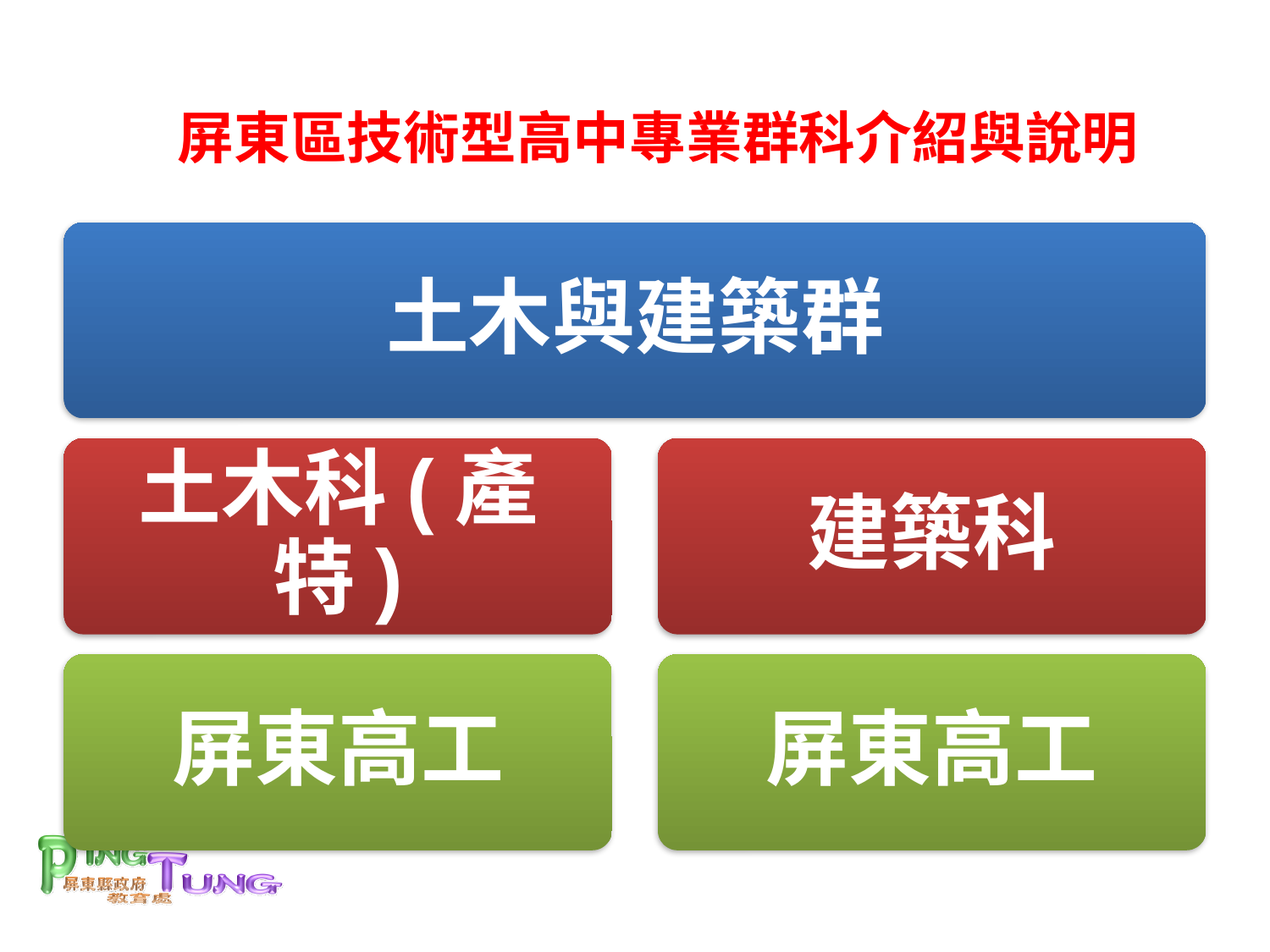

屏東區技術型高中專業群科介紹與說明

土木與建築群

土木科(產特)
建築科

屏東高工
屏東高工